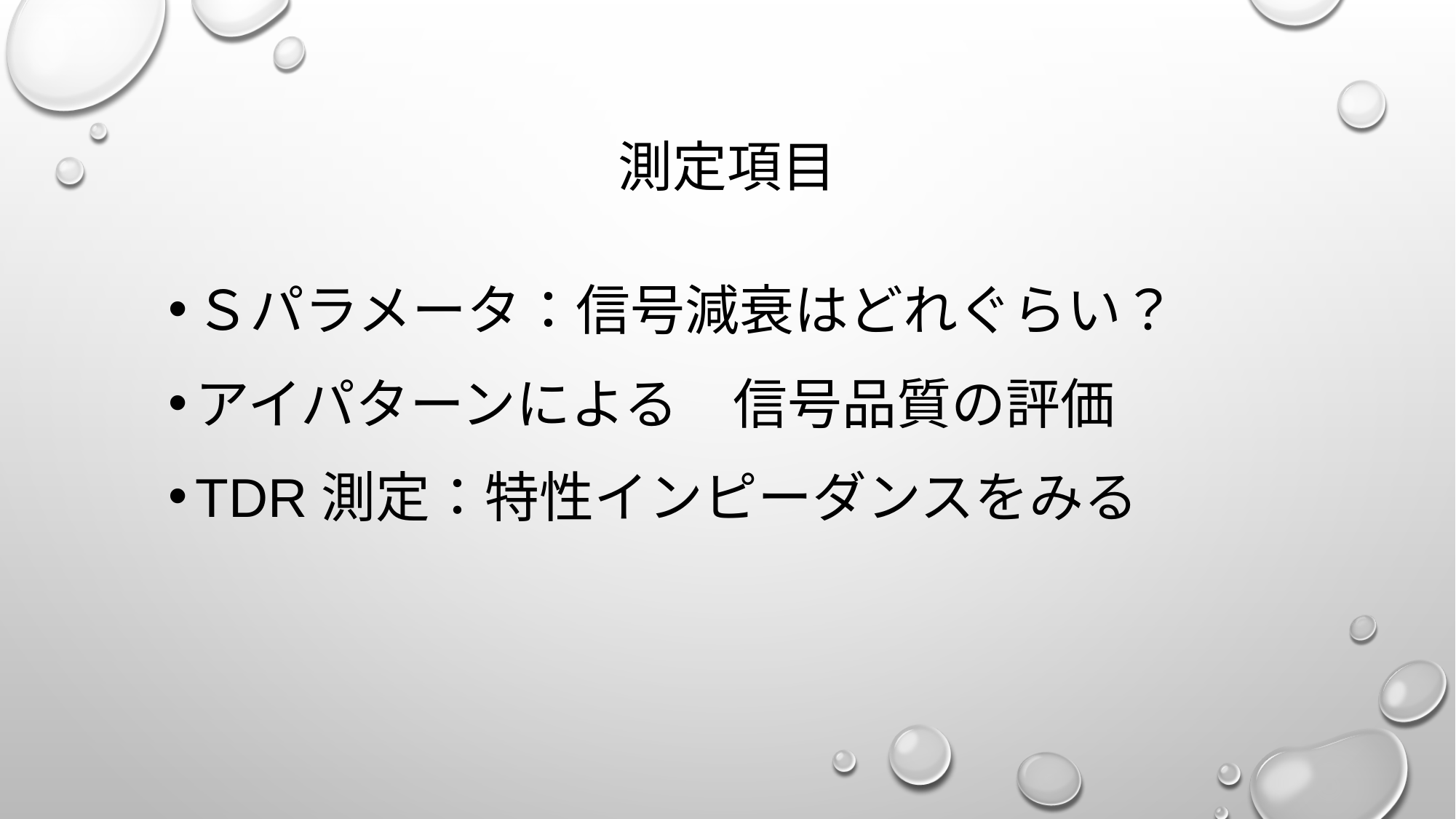

# 測定項目
Ｓパラメータ：信号減衰はどれぐらい？
アイパターンによる　信号品質の評価
TDR測定：特性インピーダンスをみる